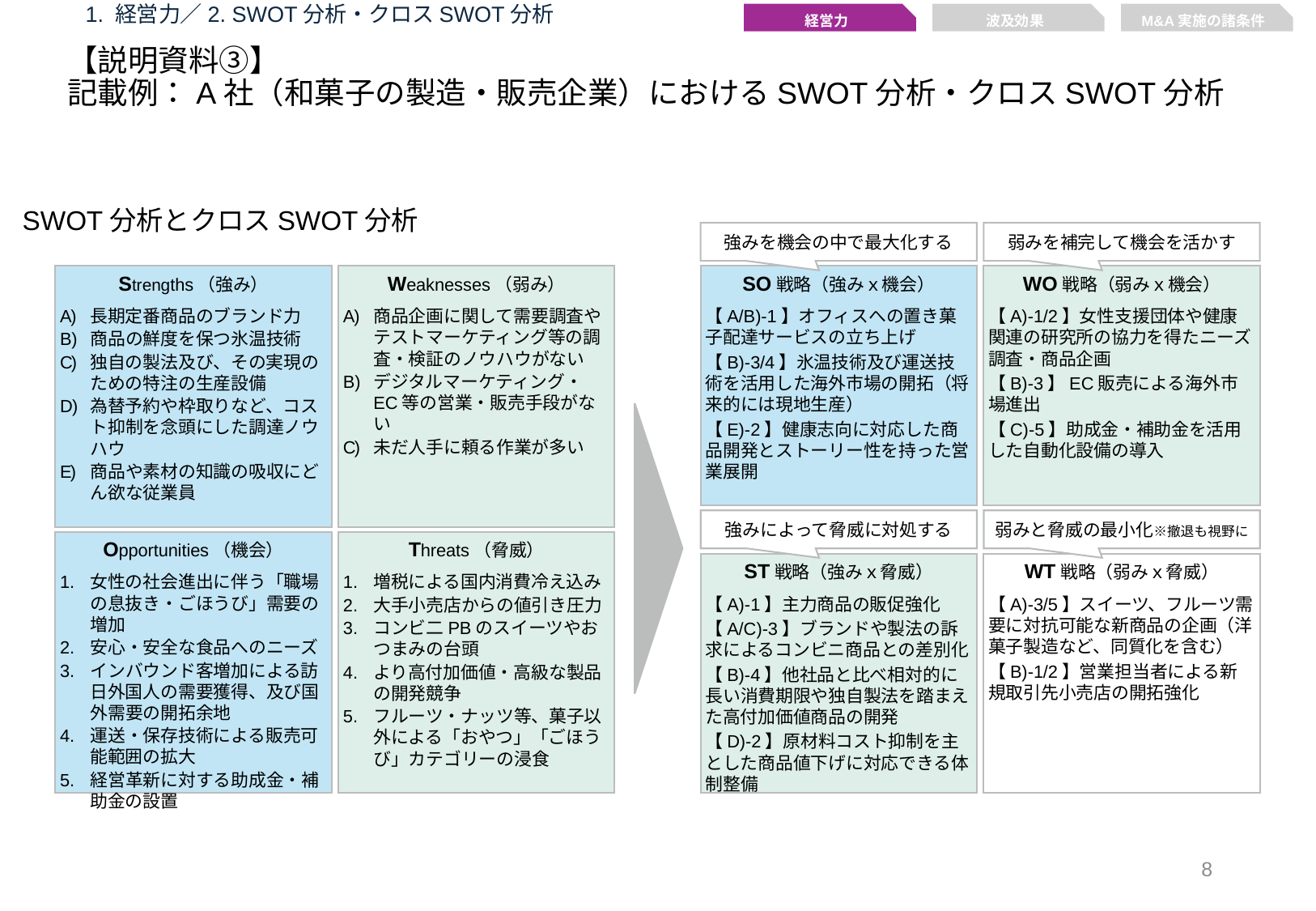

1. 経営力／2. SWOT分析・クロスSWOT分析
経営力
波及効果
M&A実施の諸条件
【説明資料③】
記載例：A社（和菓子の製造・販売企業）におけるSWOT分析・クロスSWOT分析
SWOT分析とクロスSWOT分析
強みを機会の中で最大化する
弱みを補完して機会を活かす
SO戦略（強みｘ機会）
【A/B)-1】オフィスへの置き菓子配達サービスの立ち上げ
【B)-3/4】氷温技術及び運送技術を活用した海外市場の開拓（将来的には現地生産）
【E)-2】健康志向に対応した商品開発とストーリー性を持った営業展開
WO戦略（弱みｘ機会）
【A)-1/2】女性支援団体や健康関連の研究所の協力を得たニーズ調査・商品企画
【B)-3】EC販売による海外市場進出
【C)-5】助成金・補助金を活用した自動化設備の導入
Strengths（強み）
長期定番商品のブランド力
商品の鮮度を保つ氷温技術
独自の製法及び、その実現のための特注の生産設備
為替予約や枠取りなど、コスト抑制を念頭にした調達ノウハウ
商品や素材の知識の吸収にどん欲な従業員
Weaknesses（弱み）
商品企画に関して需要調査やテストマーケティング等の調査・検証のノウハウがない
デジタルマーケティング・EC等の営業・販売手段がない
未だ人手に頼る作業が多い

Opportunities（機会）
女性の社会進出に伴う「職場の息抜き・ごほうび」需要の増加
安心・安全な食品へのニーズ
インバウンド客増加による訪日外国人の需要獲得、及び国外需要の開拓余地
運送・保存技術による販売可能範囲の拡大
経営革新に対する助成金・補助金の設置
Threats（脅威）
増税による国内消費冷え込み
大手小売店からの値引き圧力
コンビ二PBのスイーツやおつまみの台頭
より高付加価値・高級な製品の開発競争
フルーツ・ナッツ等、菓子以外による「おやつ」「ごほうび」カテゴリーの浸食
強みによって脅威に対処する
弱みと脅威の最小化※撤退も視野に

ST戦略（強みｘ脅威）
【A)-1】主力商品の販促強化
【A/C)-3】ブランドや製法の訴求によるコンビニ商品との差別化
【B)-4】他社品と比べ相対的に長い消費期限や独自製法を踏まえた高付加価値商品の開発
【D)-2】原材料コスト抑制を主とした商品値下げに対応できる体制整備
WT戦略（弱みｘ脅威）
【A)-3/5】スイーツ、フルーツ需要に対抗可能な新商品の企画（洋菓子製造など、同質化を含む）
【B)-1/2】営業担当者による新規取引先小売店の開拓強化
8